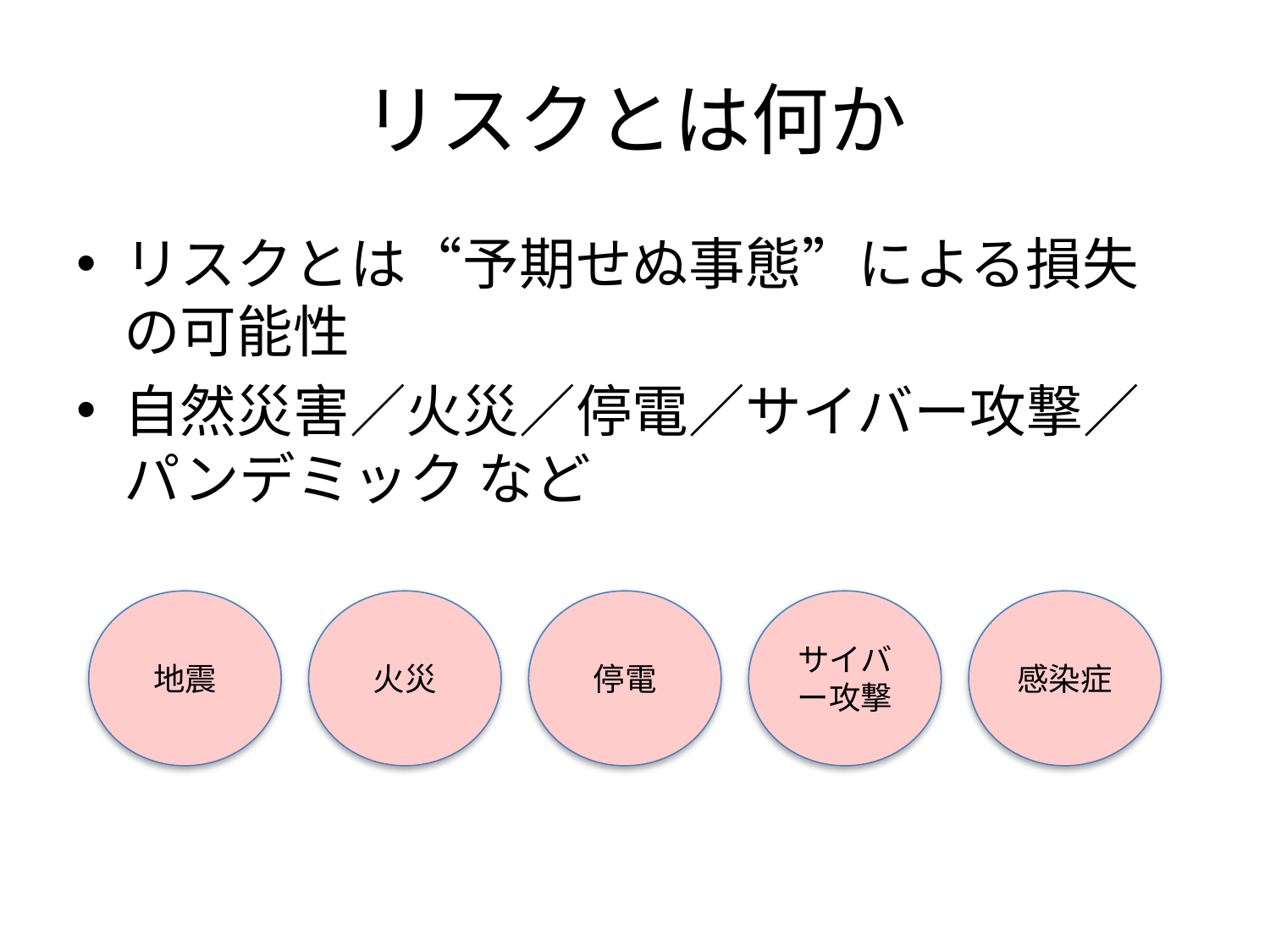

# リスクとは何か
リスクとは“予期せぬ事態”による損失の可能性
自然災害／火災／停電／サイバー攻撃／パンデミック など
地震
火災
停電
サイバー攻撃
感染症